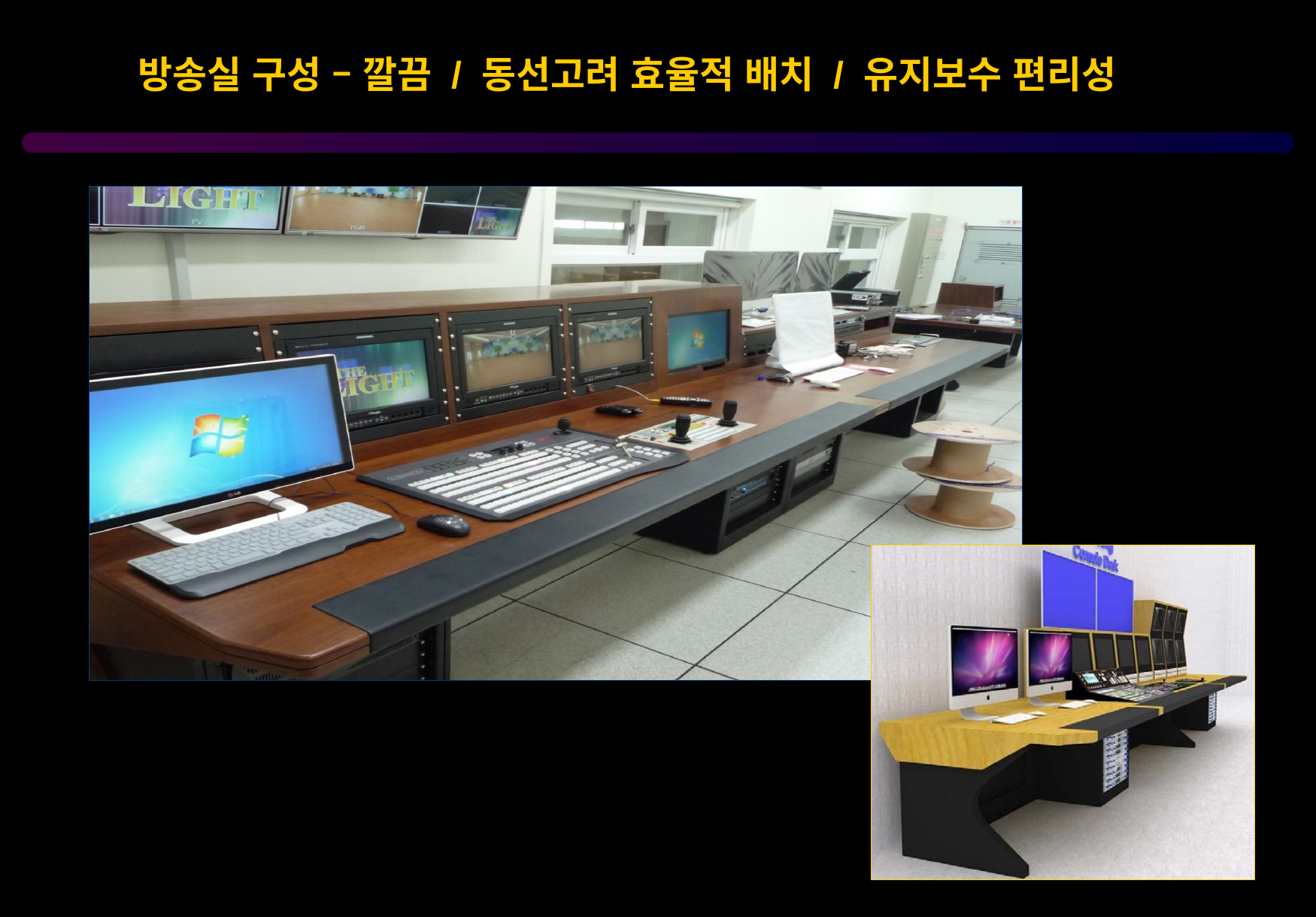

방송실 구성 – 깔끔 / 동선고려 효율적 배치 / 유지보수 편리성